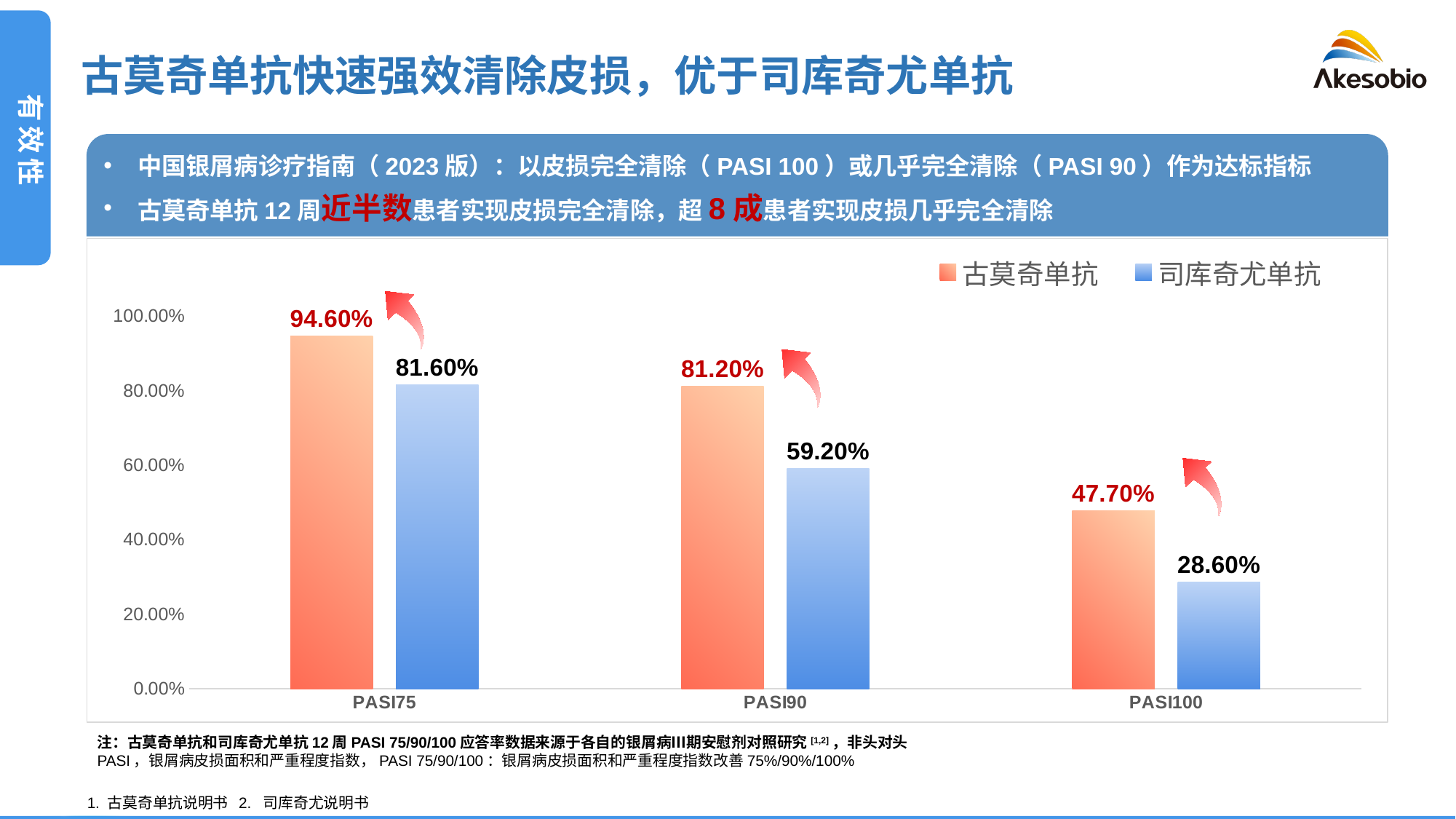

有效性
古莫奇单抗快速强效清除皮损，优于司库奇尤单抗
中国银屑病诊疗指南（2023版）：以皮损完全清除（PASI 100）或几乎完全清除（PASI 90）作为达标指标
古莫奇单抗12周近半数患者实现皮损完全清除，超8成患者实现皮损几乎完全清除

### Chart

| Category | 古莫奇单抗 | 司库奇尤单抗 |
|---|---|---|
| PASI75 | 0.946 | 0.816 |
| PASI90 | 0.812 | 0.592 |
| PASI100 | 0.477 | 0.286 |

注：古莫奇单抗和司库奇尤单抗12周PASI 75/90/100应答率数据来源于各自的银屑病Ⅲ期安慰剂对照研究[1,2]，非头对头
PASI，银屑病皮损面积和严重程度指数，PASI 75/90/100：银屑病皮损面积和严重程度指数改善75%/90%/100%
1. 古莫奇单抗说明书  2.  司库奇尤说明书